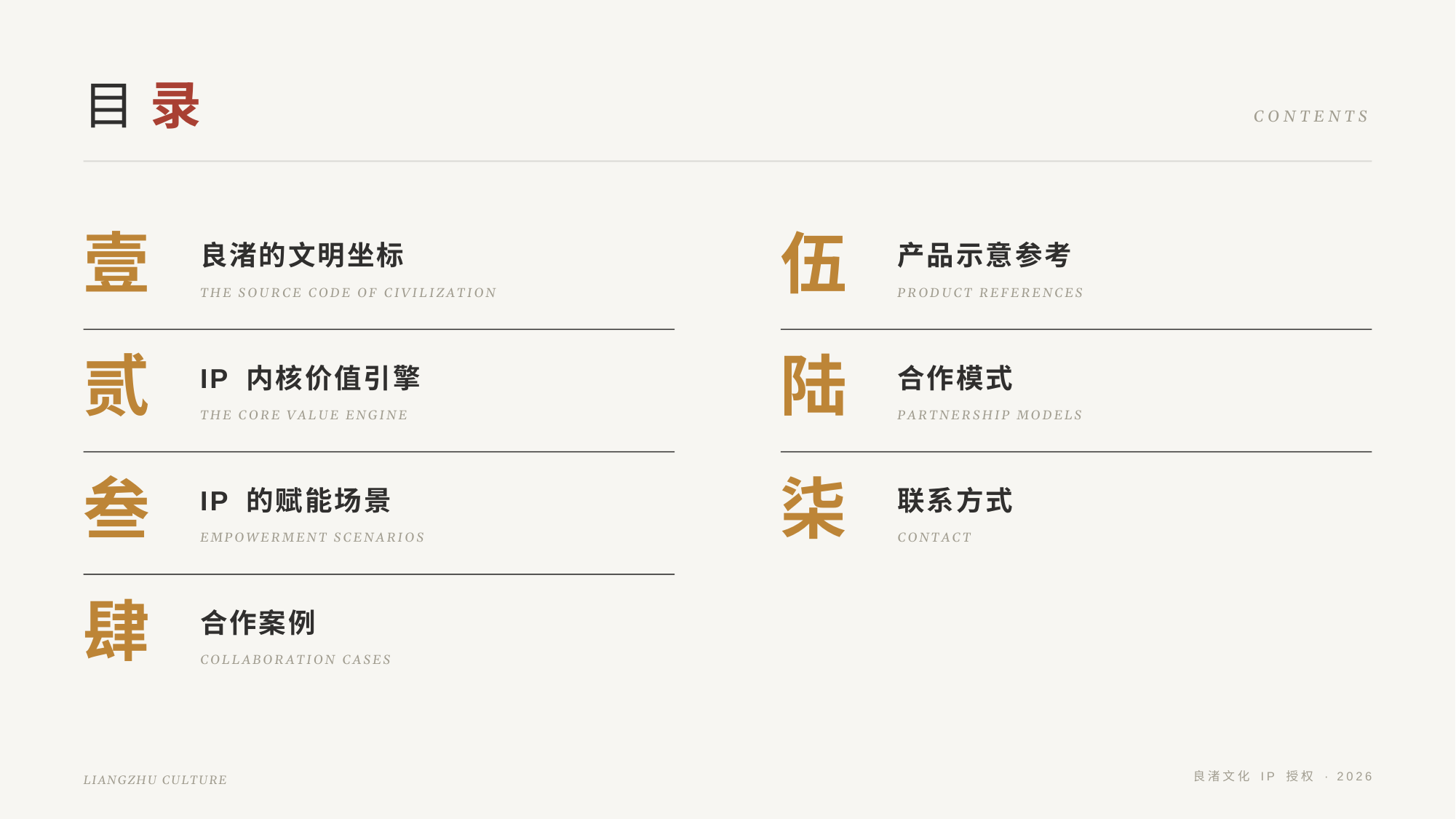

目 录
CONTENTS

壹
伍
良渚的文明坐标
产品示意参考
THE SOURCE CODE OF CIVILIZATION
PRODUCT REFERENCES

贰
陆
IP 内核价值引擎
合作模式
THE CORE VALUE ENGINE
PARTNERSHIP MODELS

叁
柒
IP 的赋能场景
联系方式
EMPOWERMENT SCENARIOS
CONTACT

肆
合作案例
COLLABORATION CASES
良渚文化 IP 授权 · 2026
LIANGZHU CULTURE